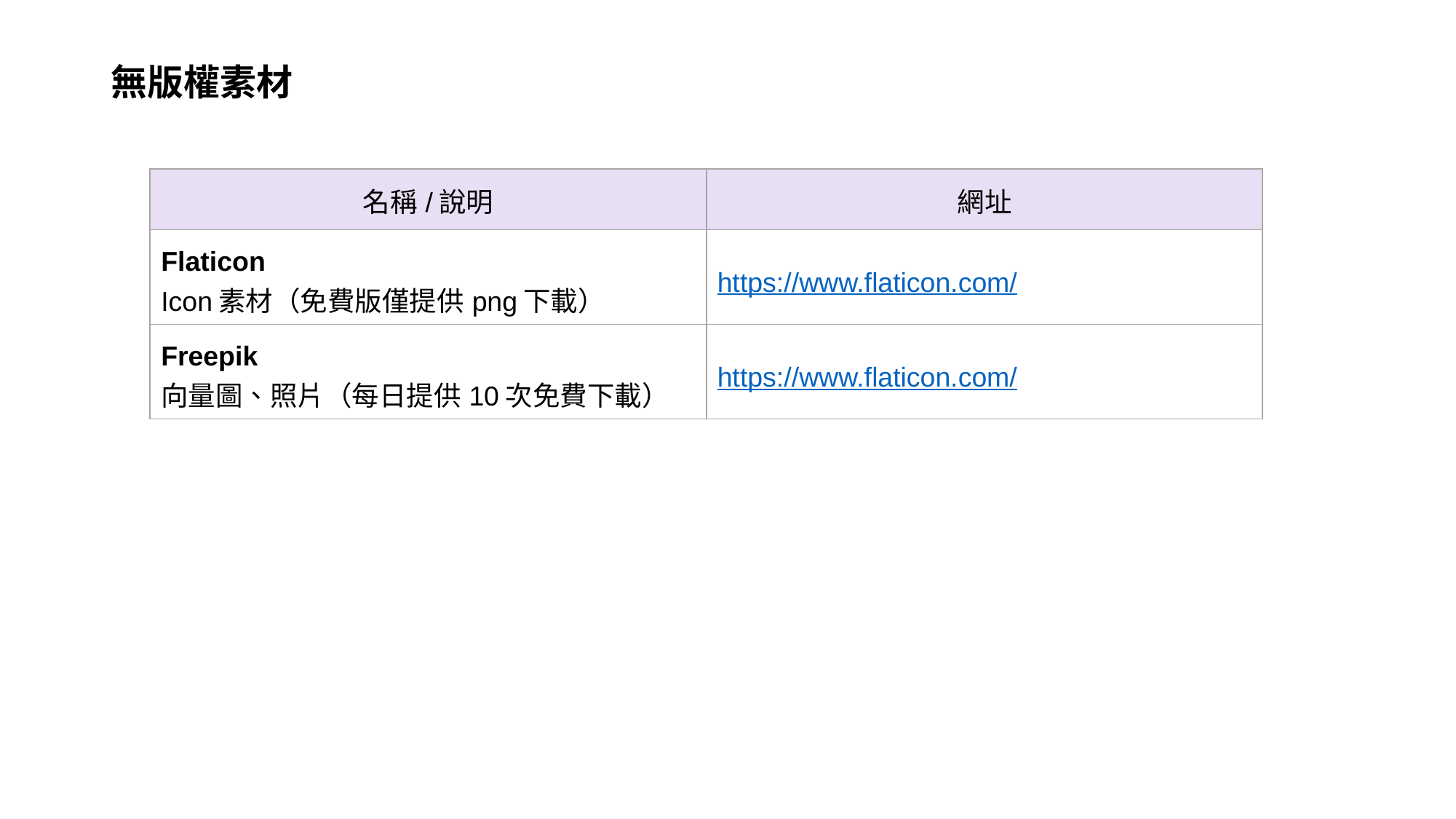

# 無版權素材
| 名稱/說明 | 網址 |
| --- | --- |
| Flaticon Icon素材（免費版僅提供png下載） | https://www.flaticon.com/ |
| Freepik 向量圖、照片（每日提供10次免費下載） | https://www.flaticon.com/ |